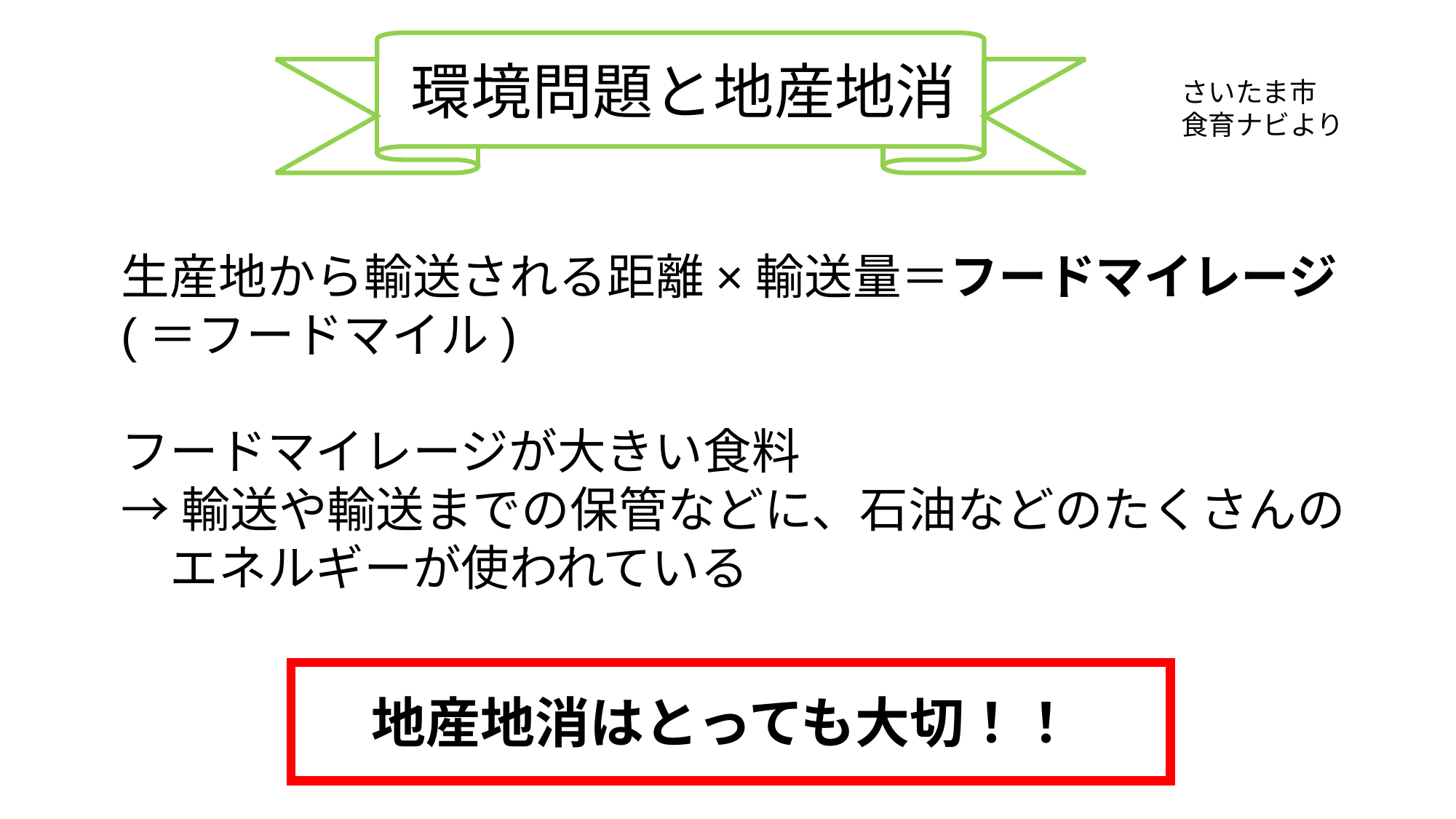

環境問題と地産地消
さいたま市
食育ナビより
生産地から輸送される距離×輸送量＝フードマイレージ
(＝フードマイル)

フードマイレージが大きい食料
→輸送や輸送までの保管などに、石油などのたくさんの
　エネルギーが使われている

地産地消はとっても大切！！